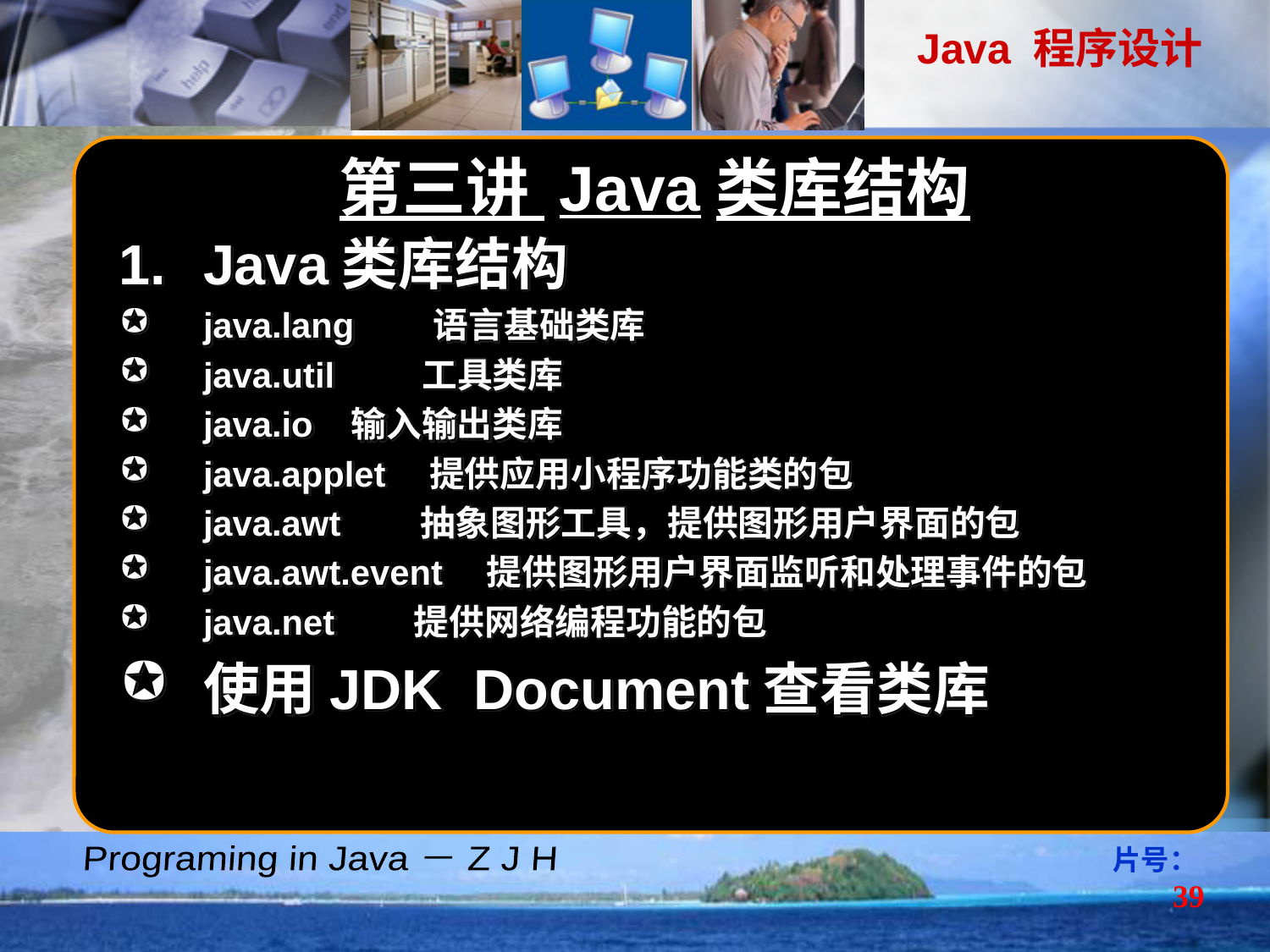

第三讲 Java类库结构
Java类库结构
java.lang　　语言基础类库
java.util　　 工具类库
java.io	　输入输出类库
java.applet　提供应用小程序功能类的包
java.awt　　抽象图形工具，提供图形用户界面的包
java.awt.event　提供图形用户界面监听和处理事件的包
java.net　　提供网络编程功能的包
使用JDK  Document查看类库

片号：39